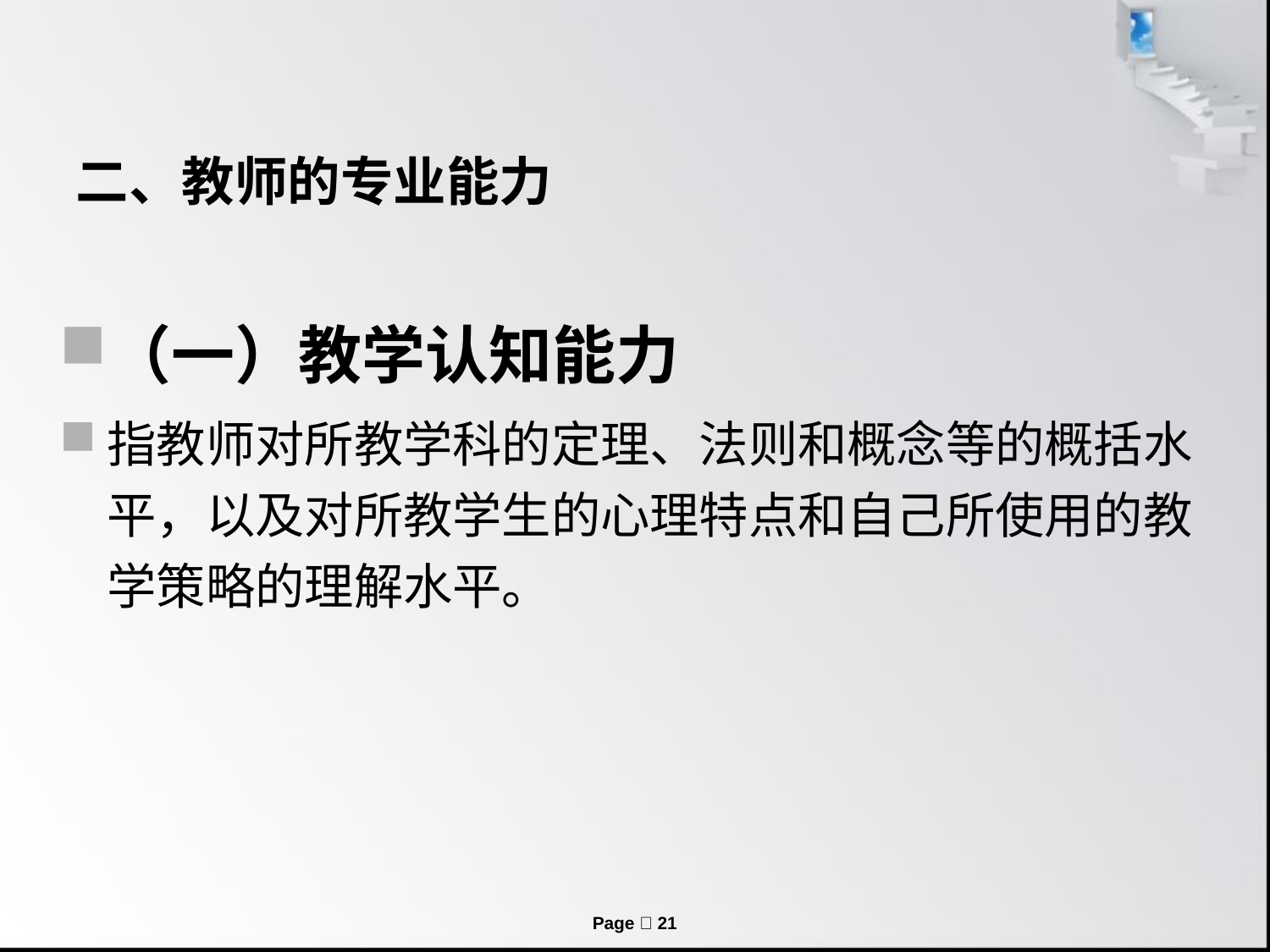

# 二、教师的专业能力
（一）教学认知能力
指教师对所教学科的定理、法则和概念等的概括水平，以及对所教学生的心理特点和自己所使用的教学策略的理解水平。